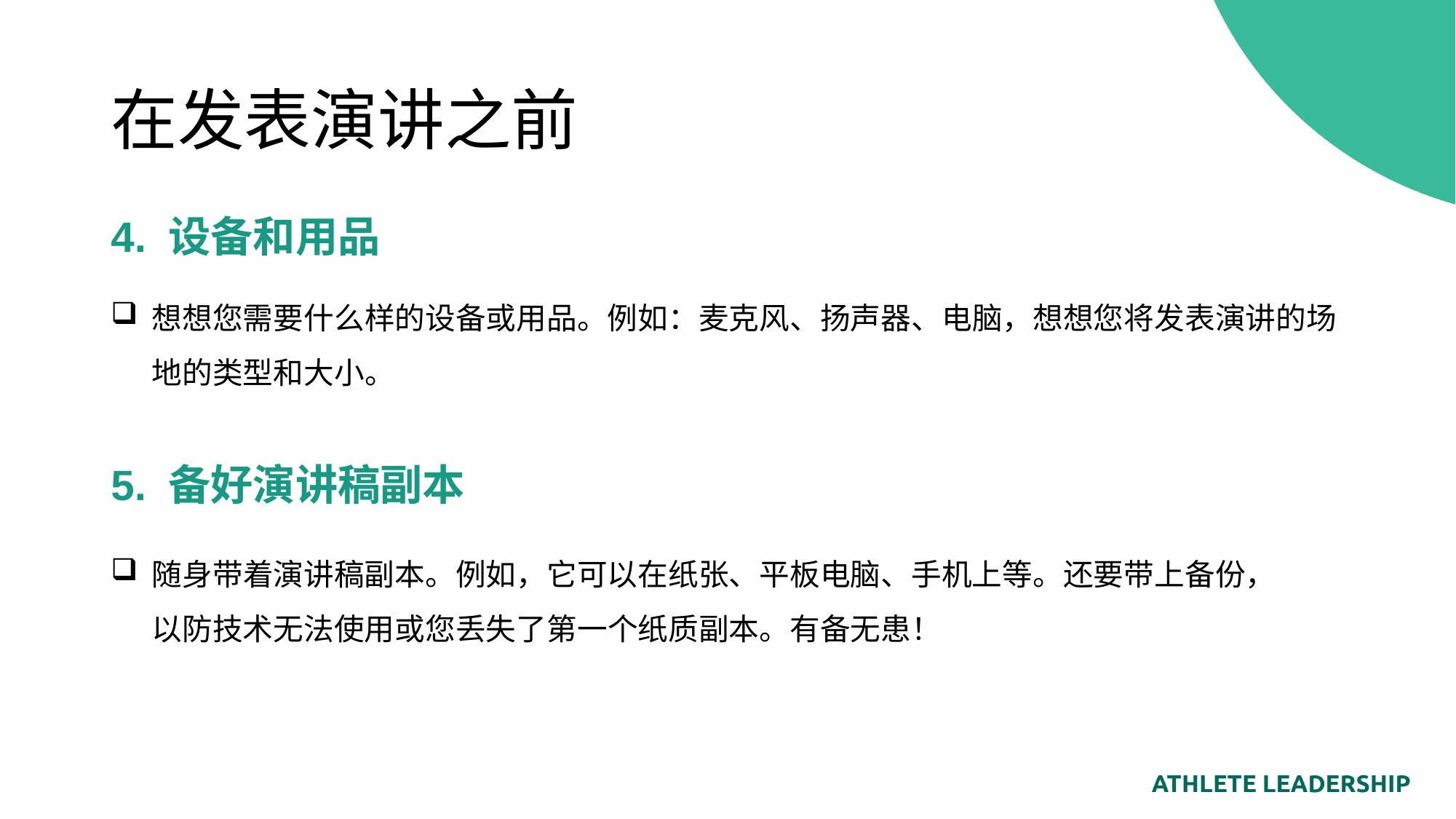

# 在发表演讲之前
4. 设备和用品
想想您需要什么样的设备或用品。例如：麦克风、扬声器、电脑，想想您将发表演讲的场地的类型和大小。
5. 备好演讲稿副本
随身带着演讲稿副本。例如，它可以在纸张、平板电脑、手机上等。还要带上备份，
以防技术无法使用或您丢失了第一个纸质副本。有备无患！